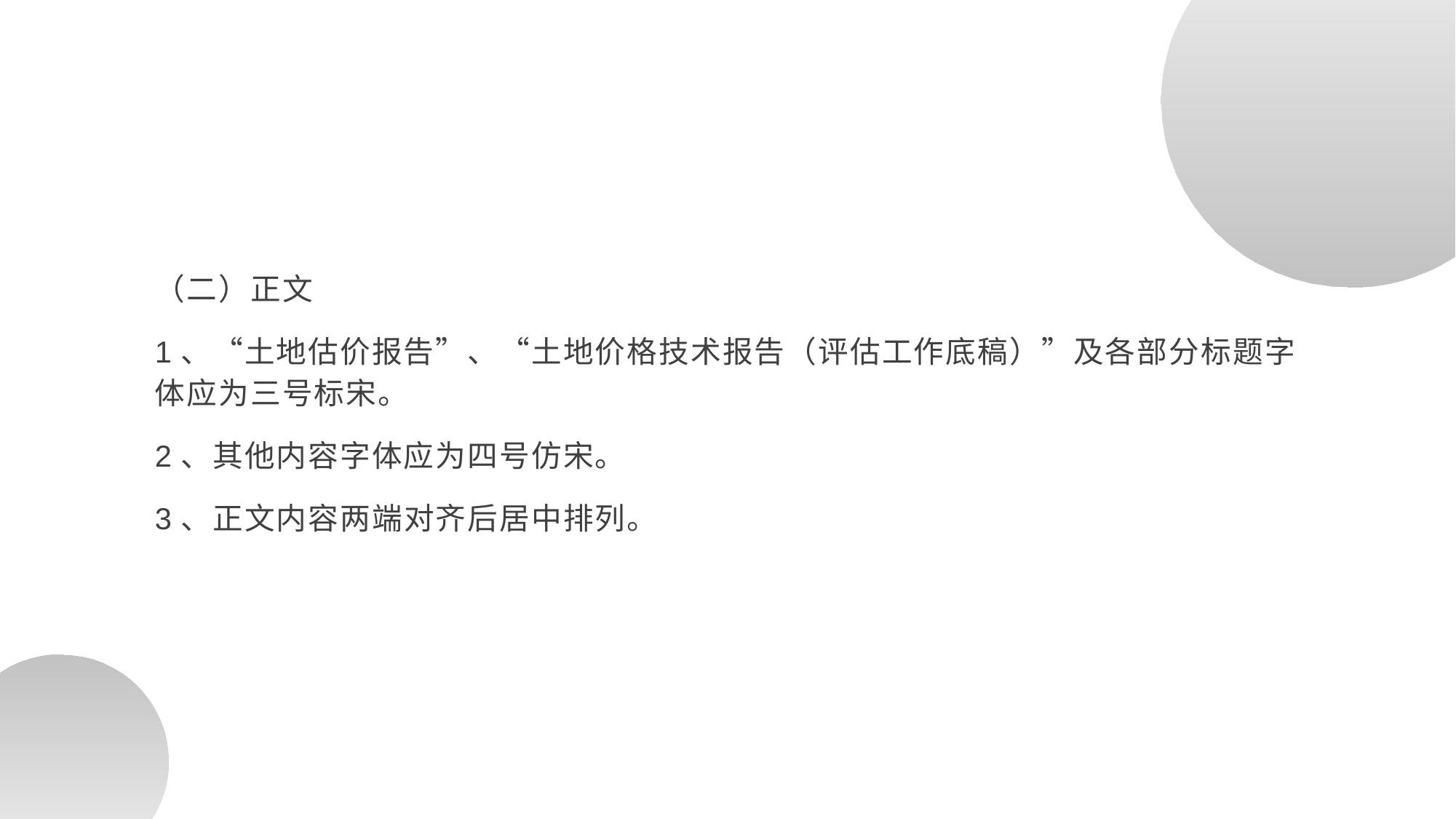

（二）正文
1、“土地估价报告”、“土地价格技术报告（评估工作底稿）”及各部分标题字体应为三号标宋。
2、其他内容字体应为四号仿宋。
3、正文内容两端对齐后居中排列。